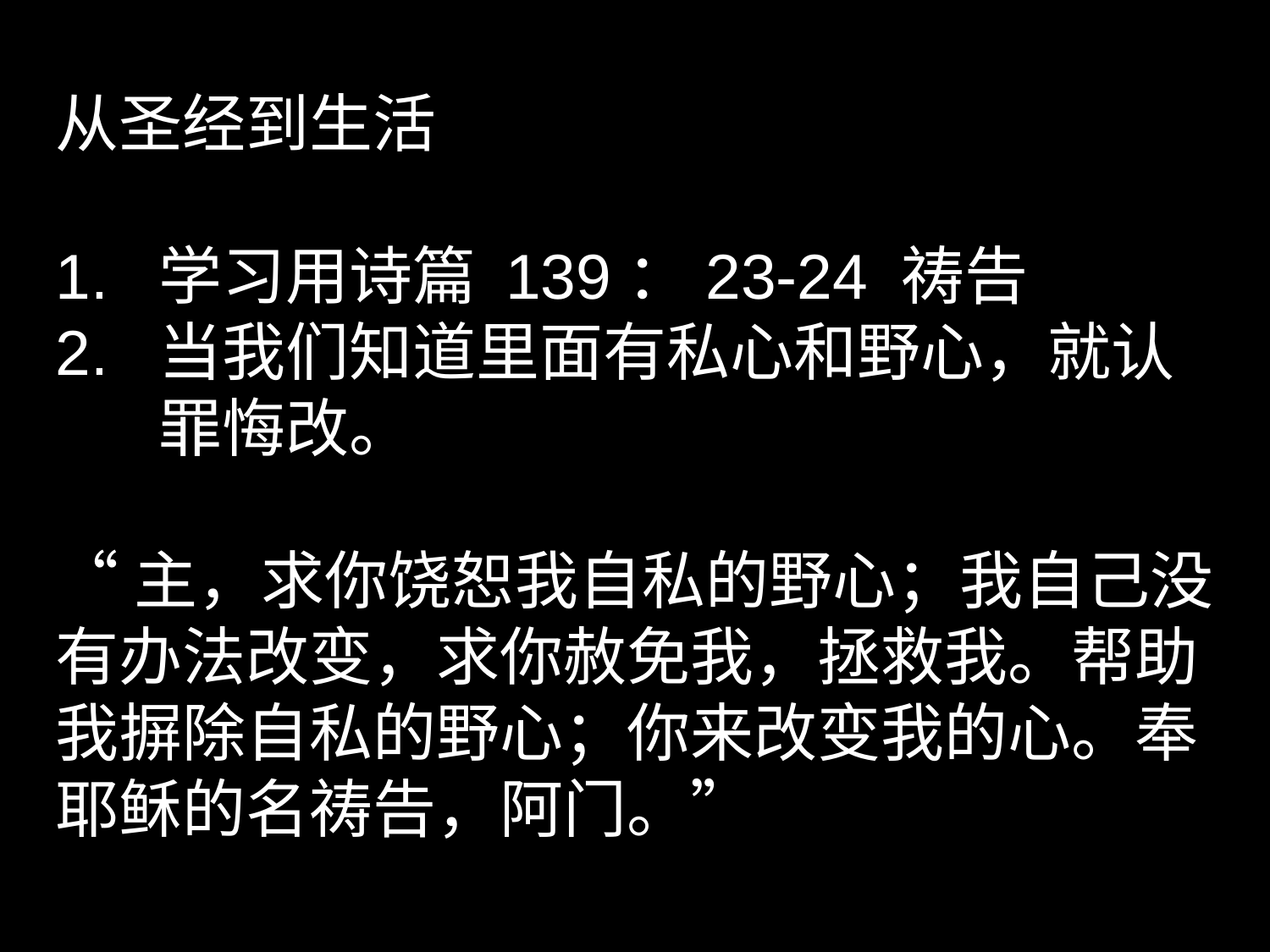

从圣经到生活

学习用诗篇 139：23-24 祷告
当我们知道里面有私心和野心，就认罪悔改。

“主，求你饶恕我自私的野心；我自己没有办法改变，求你赦免我，拯救我。帮助我摒除自私的野心；你来改变我的心。奉耶稣的名祷告，阿门。”